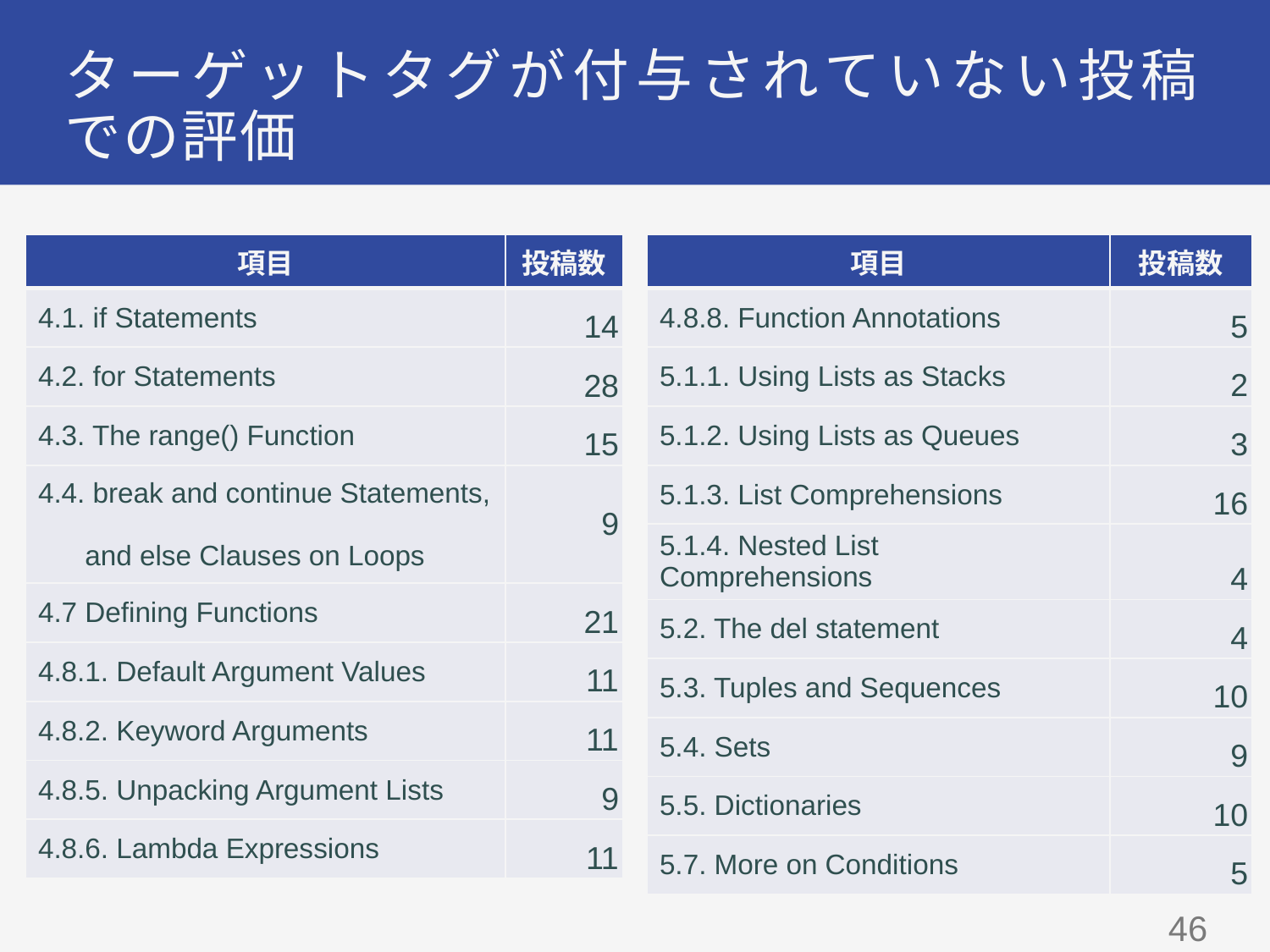

ターゲットタグが付与されていない投稿
での評価
| 項目 | 投稿数 |
| --- | --- |
| 4.1. if Statements | 14 |
| 4.2. for Statements | 28 |
| 4.3. The range() Function | 15 |
| 4.4. break and continue Statements, and else Clauses on Loops | 9 |
| 4.7 Defining Functions | 21 |
| 4.8.1. Default Argument Values | 11 |
| 4.8.2. Keyword Arguments | 11 |
| 4.8.5. Unpacking Argument Lists | 9 |
| 4.8.6. Lambda Expressions | 11 |
| 項目 | 投稿数 |
| --- | --- |
| 4.8.8. Function Annotations | 5 |
| 5.1.1. Using Lists as Stacks | 2 |
| 5.1.2. Using Lists as Queues | 3 |
| 5.1.3. List Comprehensions | 16 |
| 5.1.4. Nested List Comprehensions | 4 |
| 5.2. The del statement | 4 |
| 5.3. Tuples and Sequences | 10 |
| 5.4. Sets | 9 |
| 5.5. Dictionaries | 10 |
| 5.7. More on Conditions | 5 |
46